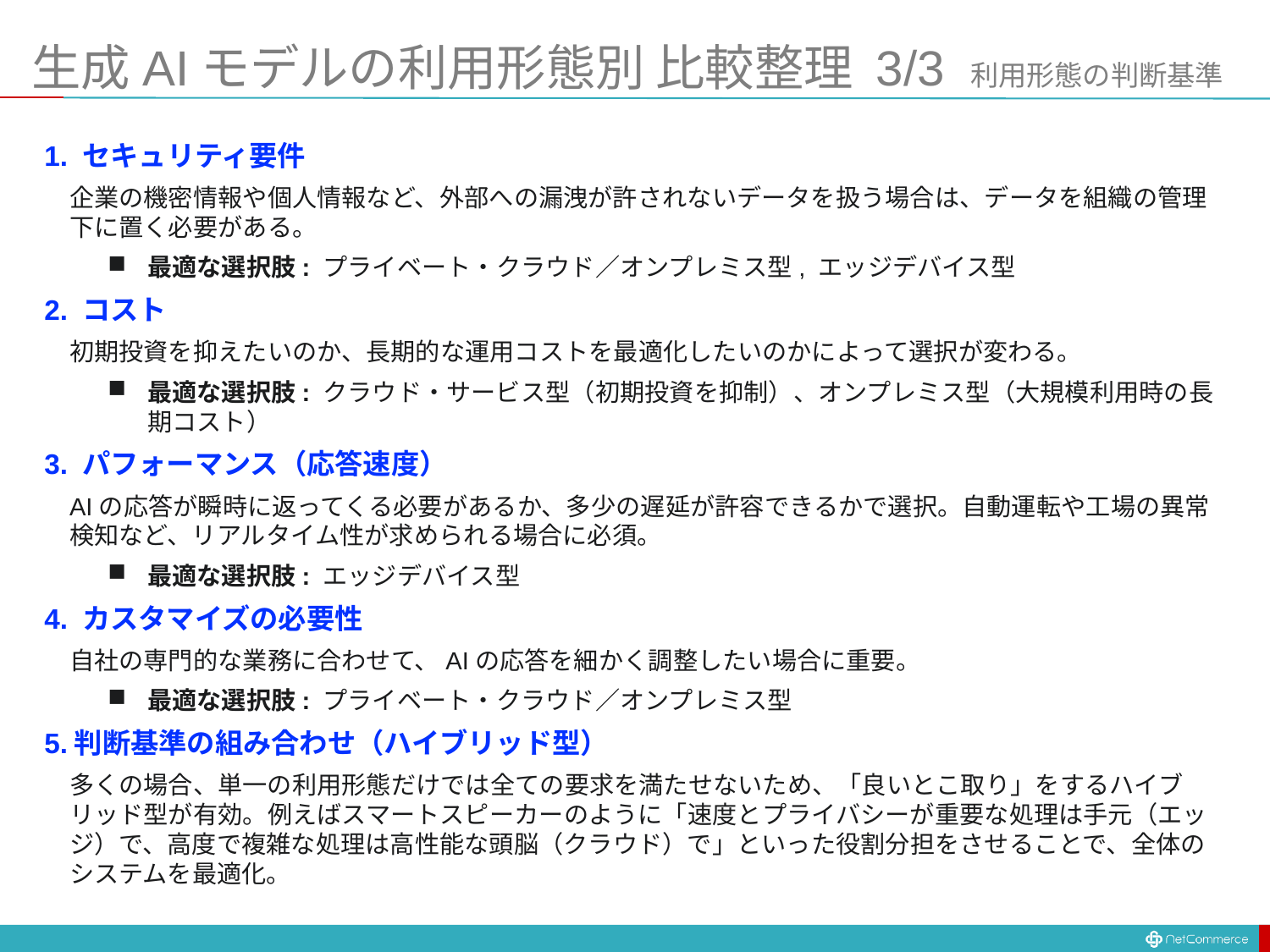

# 生成AIモデルの利用形態別 比較整理 3/3 利用形態の判断基準
1. セキュリティ要件
企業の機密情報や個人情報など、外部への漏洩が許されないデータを扱う場合は、データを組織の管理下に置く必要がある。
最適な選択肢: プライベート・クラウド／オンプレミス型, エッジデバイス型
2. コスト
初期投資を抑えたいのか、長期的な運用コストを最適化したいのかによって選択が変わる。
最適な選択肢: クラウド・サービス型（初期投資を抑制）、オンプレミス型（大規模利用時の長期コスト）
3. パフォーマンス（応答速度）
AIの応答が瞬時に返ってくる必要があるか、多少の遅延が許容できるかで選択。自動運転や工場の異常検知など、リアルタイム性が求められる場合に必須。
最適な選択肢: エッジデバイス型
4. カスタマイズの必要性
自社の専門的な業務に合わせて、AIの応答を細かく調整したい場合に重要。
最適な選択肢: プライベート・クラウド／オンプレミス型
5.判断基準の組み合わせ（ハイブリッド型）
多くの場合、単一の利用形態だけでは全ての要求を満たせないため、「良いとこ取り」をするハイブリッド型が有効。例えばスマートスピーカーのように「速度とプライバシーが重要な処理は手元（エッジ）で、高度で複雑な処理は高性能な頭脳（クラウド）で」といった役割分担をさせることで、全体のシステムを最適化。